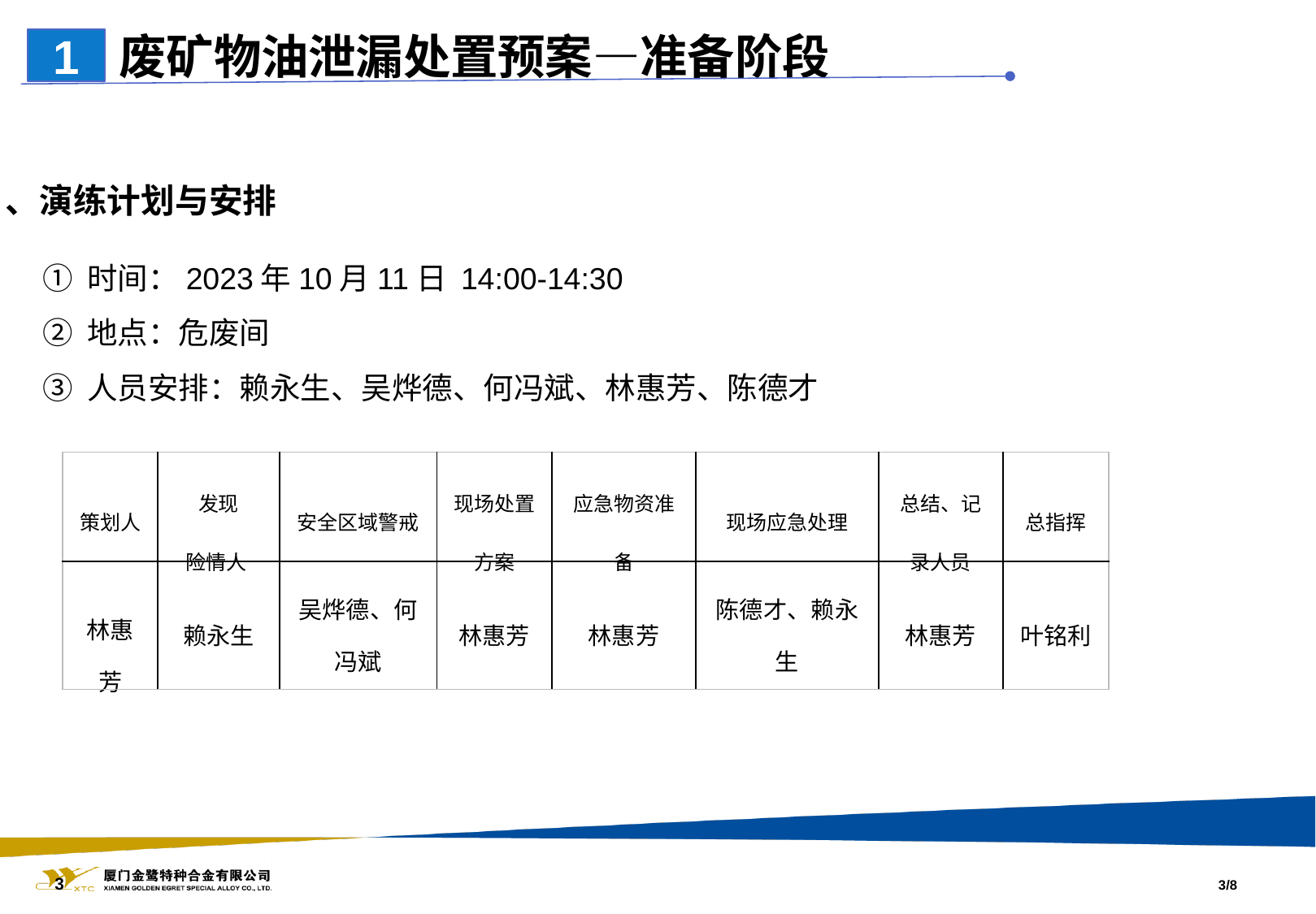

废矿物油泄漏处置预案—准备阶段

1
3、演练计划与安排
① 时间：2023年10月11日 14:00-14:30
② 地点：危废间
③ 人员安排：赖永生、吴烨德、何冯斌、林惠芳、陈德才
| 策划人 | 发现 险情人 | 安全区域警戒 | 现场处置方案 | 应急物资准备 | 现场应急处理 | 总结、记录人员 | 总指挥 |
| --- | --- | --- | --- | --- | --- | --- | --- |
| 林惠芳 | 赖永生 | 吴烨德、何冯斌 | 林惠芳 | 林惠芳 | 陈德才、赖永生 | 林惠芳 | 叶铭利 |
3/8